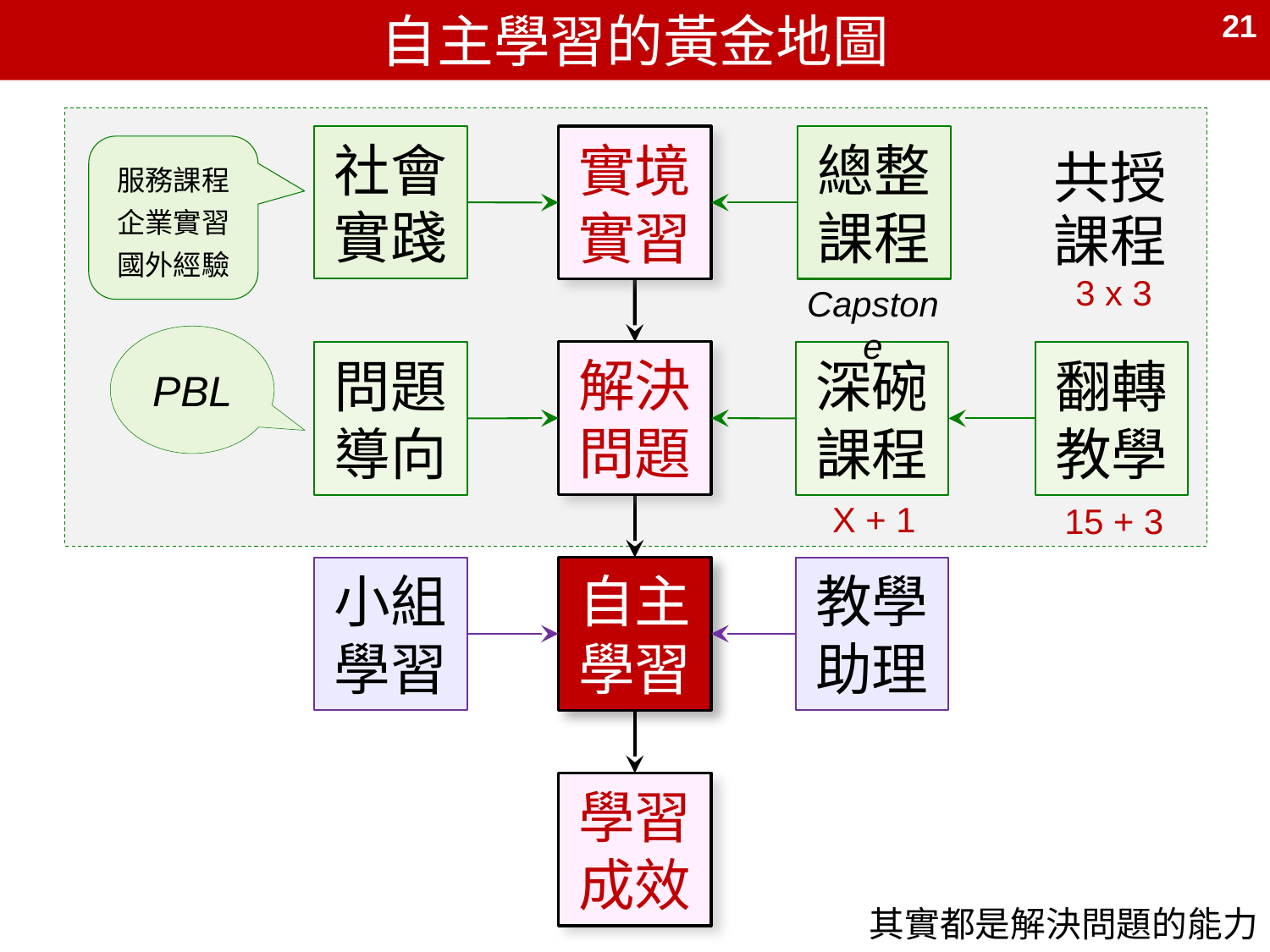

自主學習的黃金地圖
21
共授
課程
社會實踐
實境實習
總整課程
服務課程
企業實習
國外經驗
3 x 3
X + 1
15 + 3
Capstone
PBL
解決問題
問題導向
深碗課程
翻轉教學
小組學習
自主學習
教學助理
學習成效
其實都是解決問題的能力